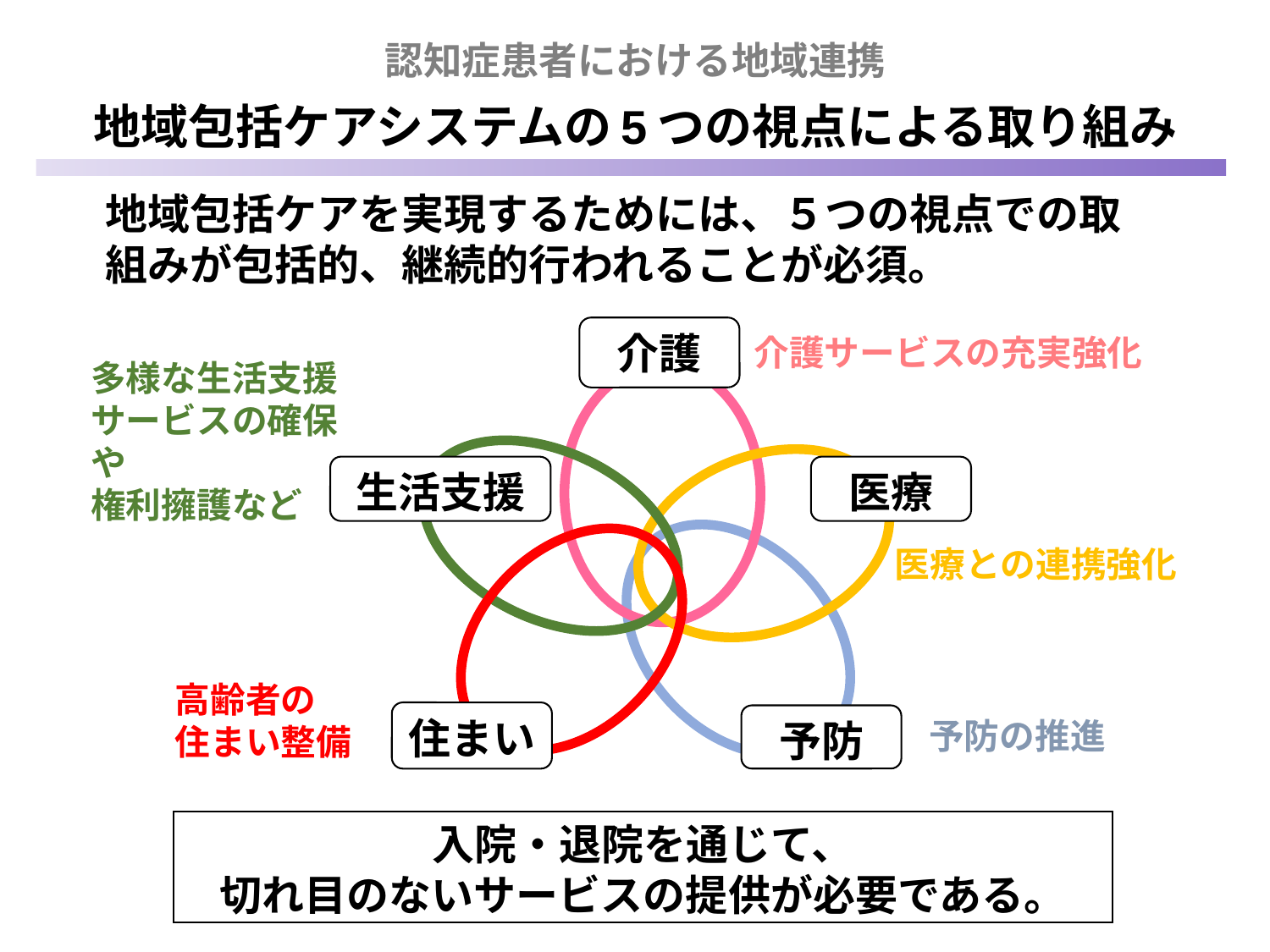

認知症患者における地域連携
地域包括ケアシステムの5つの視点による取り組み

地域包括ケアを実現するためには、５つの視点での取組みが包括的、継続的行われることが必須。
介護
介護サービスの充実強化
多様な生活支援
サービスの確保や
権利擁護など

生活支援
医療

医療との連携強化
高齢者の
住まい整備
住まい
予防
予防の推進
入院・退院を通じて、
切れ目のないサービスの提供が必要である。